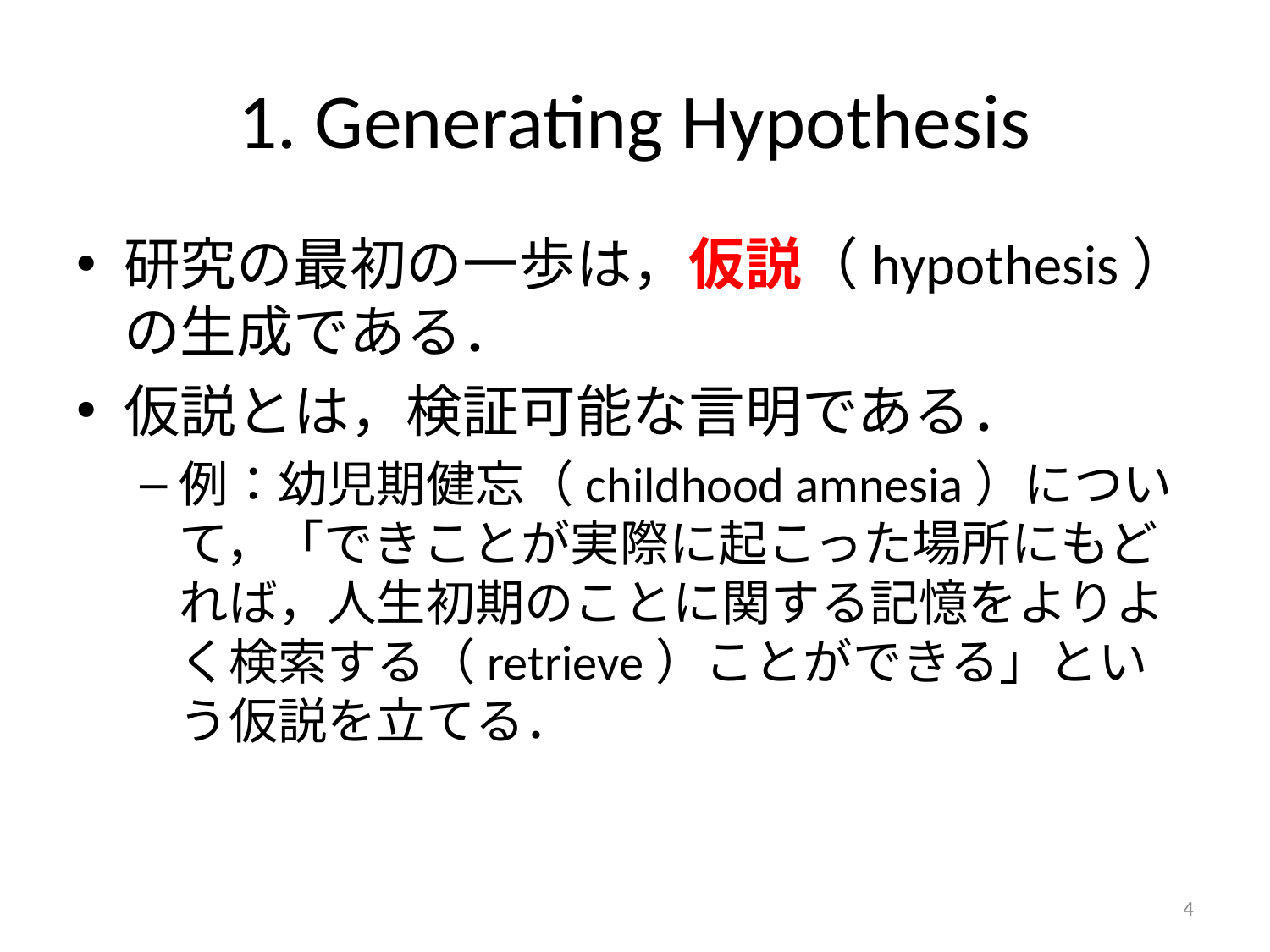

# 1. Generating Hypothesis
研究の最初の一歩は，仮説（hypothesis）の生成である．
仮説とは，検証可能な言明である．
例：幼児期健忘（childhood amnesia）について，「できことが実際に起こった場所にもどれば，人生初期のことに関する記憶をよりよく検索する（retrieve）ことができる」という仮説を立てる．
4